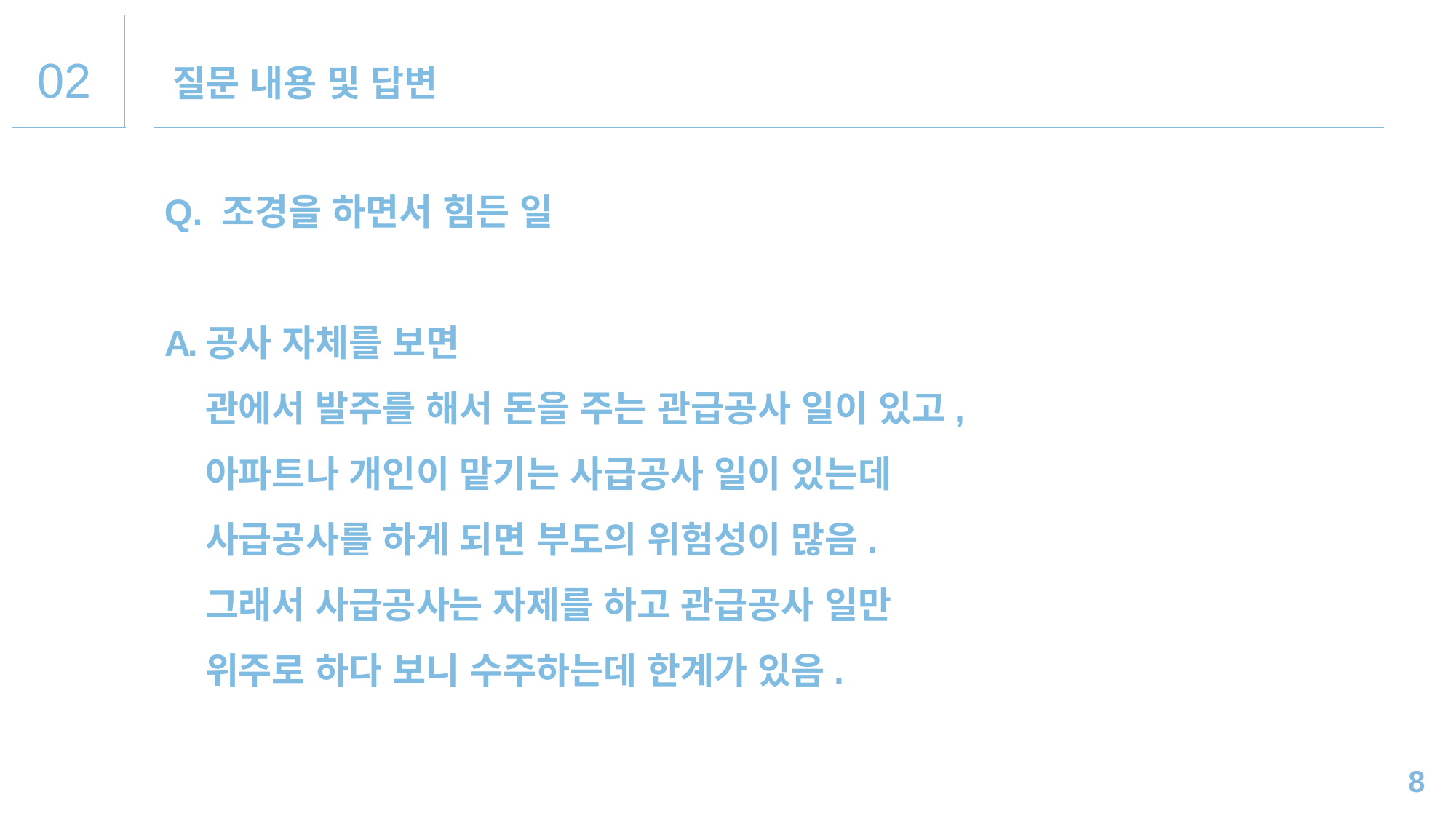

02
질문 내용 및 답변
Q. 조경을 하면서 힘든 일

공사 자체를 보면
관에서 발주를 해서 돈을 주는 관급공사 일이 있고,
아파트나 개인이 맡기는 사급공사 일이 있는데
사급공사를 하게 되면 부도의 위험성이 많음.
그래서 사급공사는 자제를 하고 관급공사 일만
위주로 하다 보니 수주하는데 한계가 있음.
8